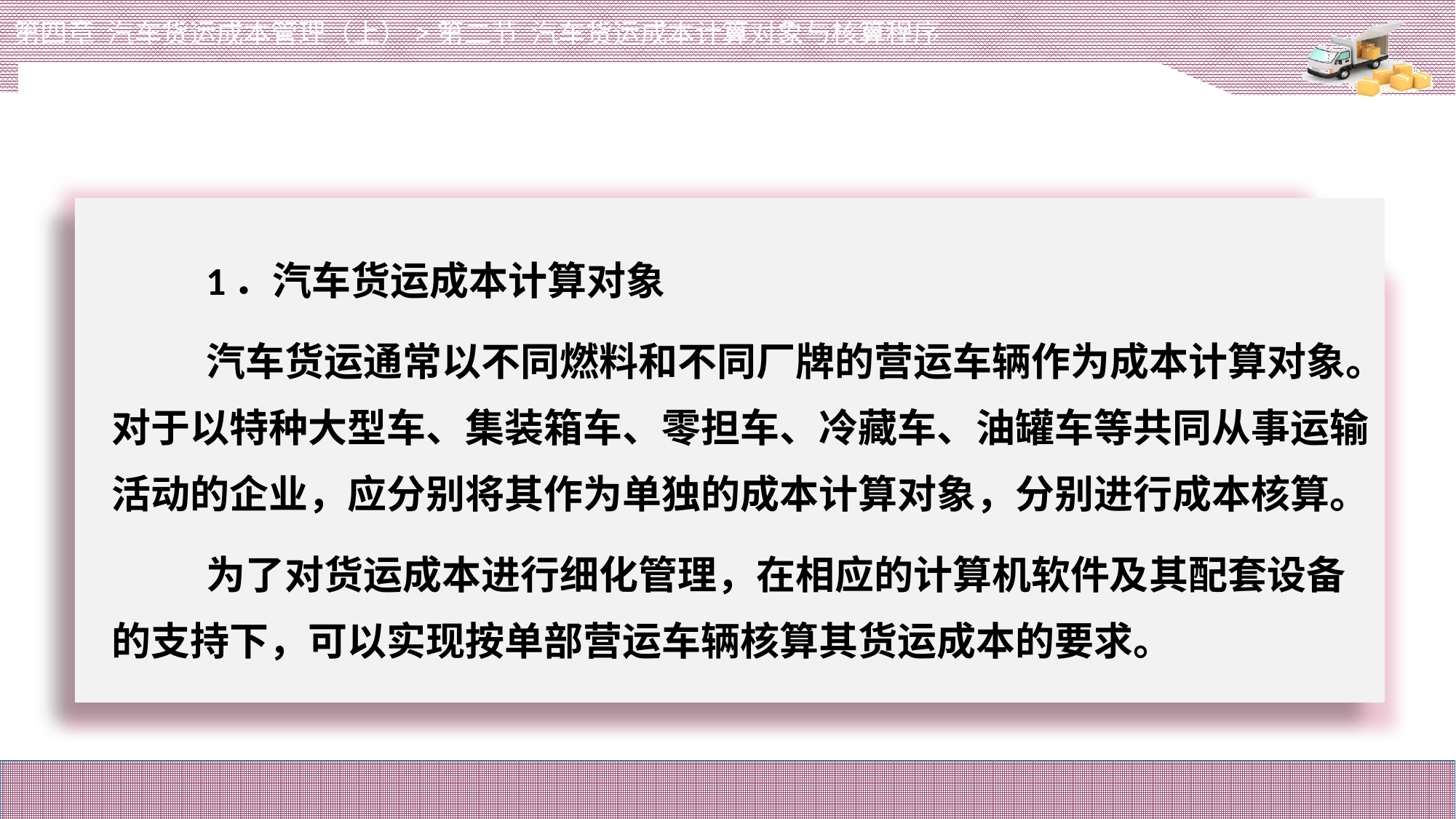

第四章  汽车货运成本管理（上）>第二节  汽车货运成本计算对象与核算程序
# 1．汽车货运成本计算对象
汽车货运通常以不同燃料和不同厂牌的营运车辆作为成本计算对象。对于以特种大型车、集装箱车、零担车、冷藏车、油罐车等共同从事运输活动的企业，应分别将其作为单独的成本计算对象，分别进行成本核算。
为了对货运成本进行细化管理，在相应的计算机软件及其配套设备的支持下，可以实现按单部营运车辆核算其货运成本的要求。